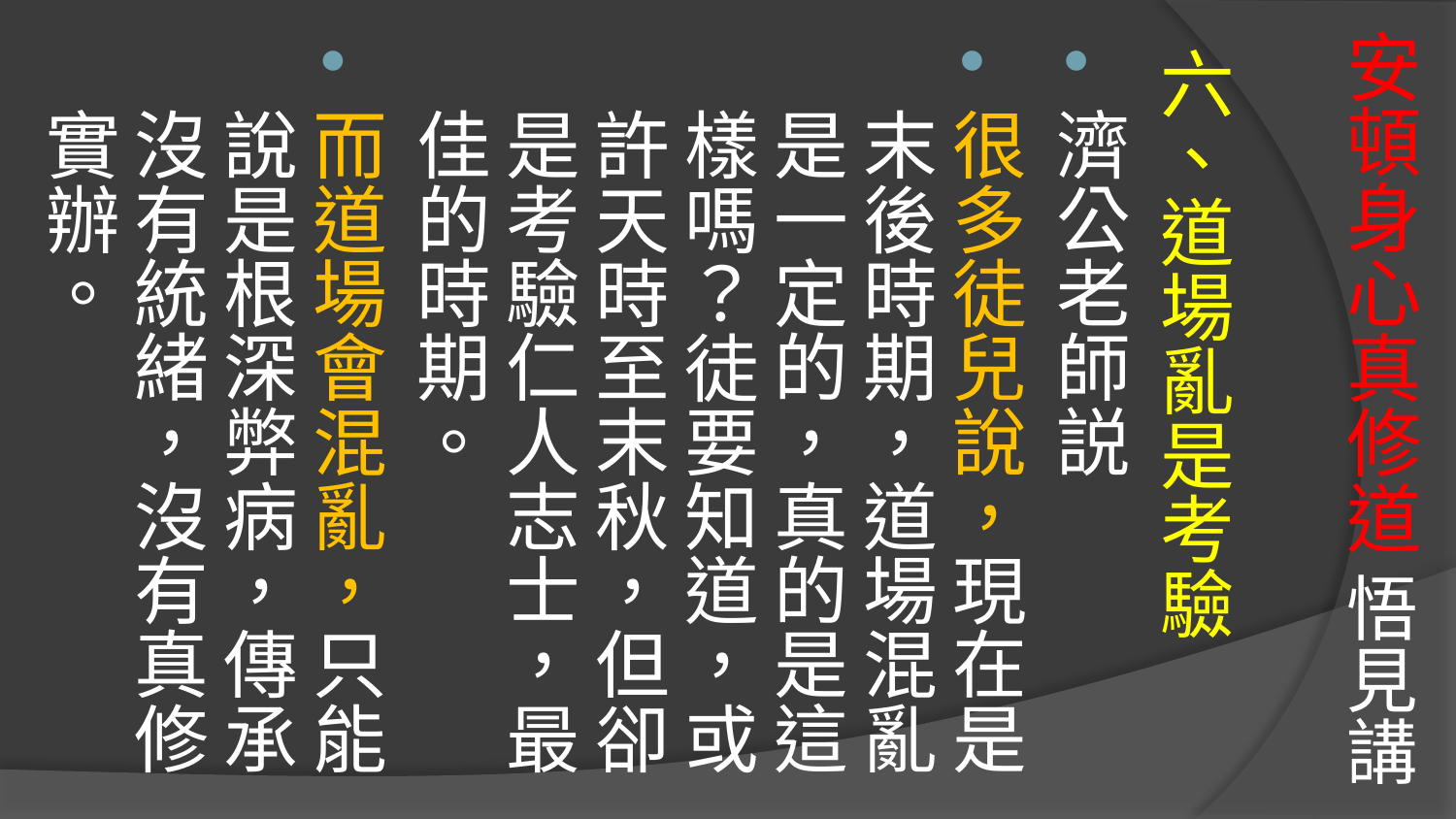

# 安頓身心真修道 悟見講
六、道場亂是考驗
濟公老師説
很多徒兒說，現在是末後時期，道場混亂是一定的，真的是這樣嗎？徒要知道，或許天時至末秋，但卻是考驗仁人志士，最佳的時期。
而道場會混亂，只能說是根深弊病，傳承沒有統緒，沒有真修實辦。